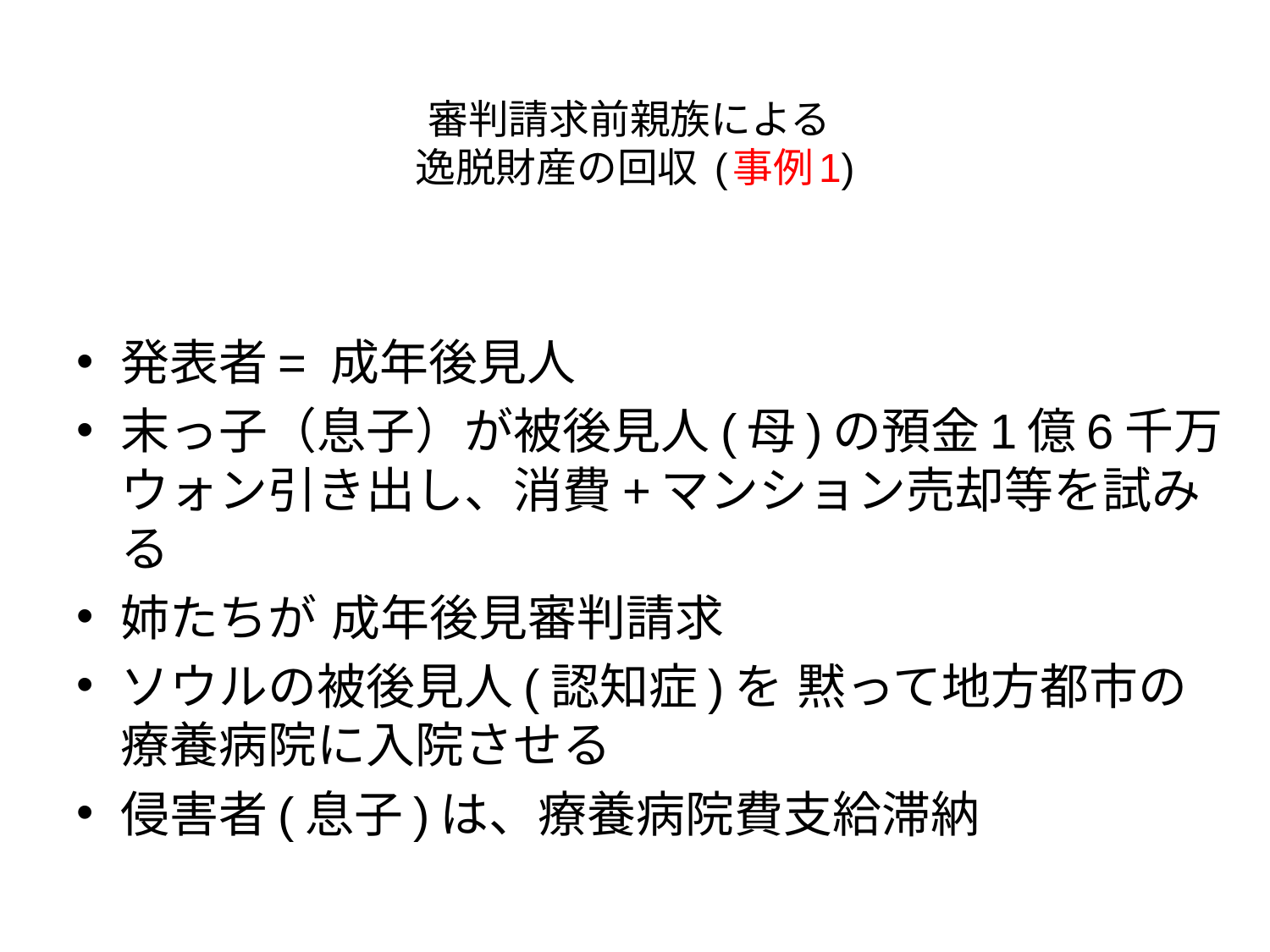

# 審判請求前親族による 逸脱財産の回収 (事例1)

発表者= 成年後見人
末っ子（息子）が被後見人(母)の預金1億6千万ウォン引き出し、消費+マンション売却等を試みる
姉たちが 成年後見審判請求
ソウルの被後見人(認知症)を 黙って地方都市の療養病院に入院させる
侵害者(息子)は、療養病院費支給滞納